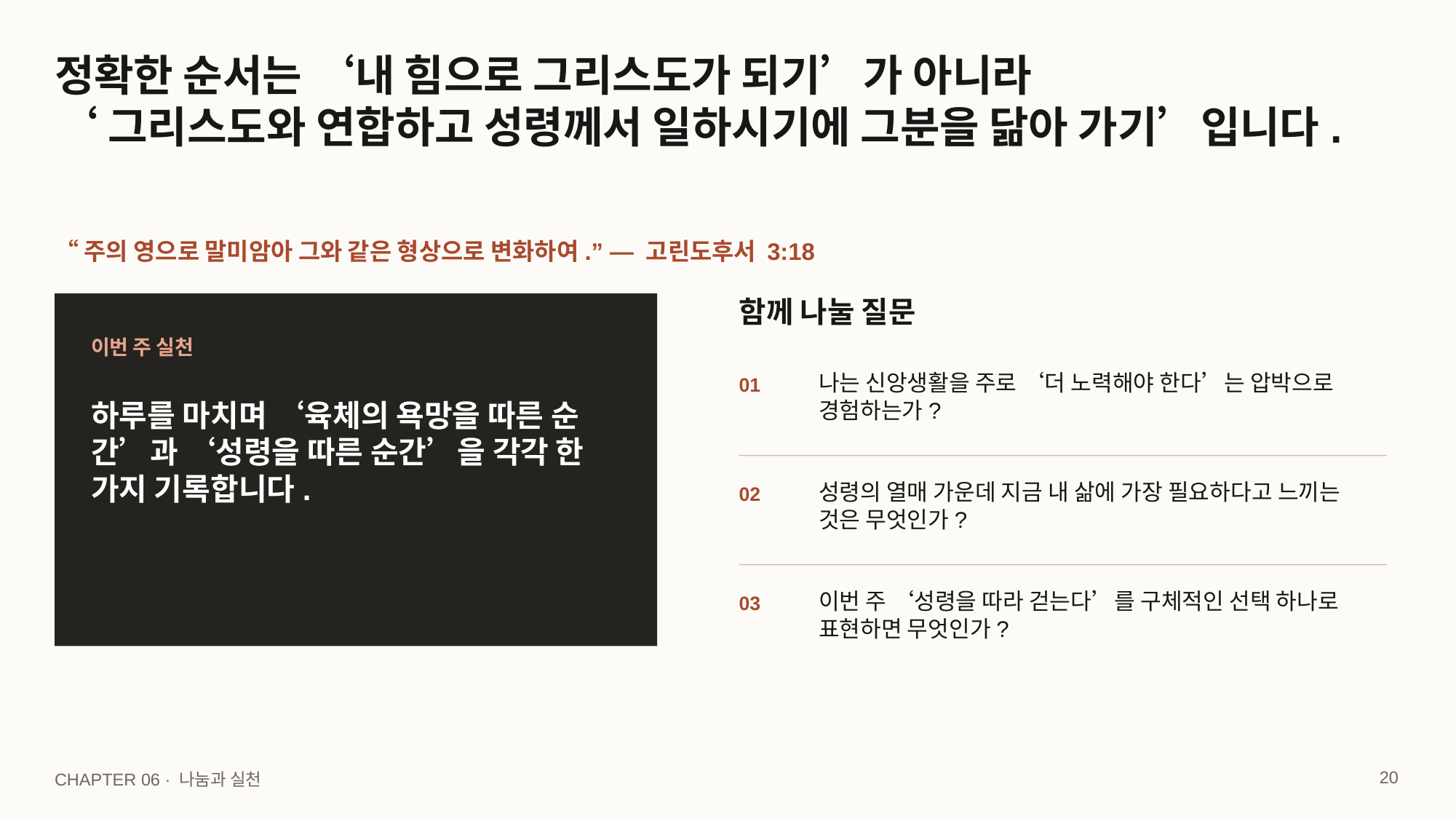

정확한 순서는 ‘내 힘으로 그리스도가 되기’가 아니라
‘그리스도와 연합하고 성령께서 일하시기에 그분을 닮아 가기’입니다.
“주의 영으로 말미암아 그와 같은 형상으로 변화하여.” — 고린도후서 3:18

함께 나눌 질문
이번 주 실천
나는 신앙생활을 주로 ‘더 노력해야 한다’는 압박으로 경험하는가?
01
하루를 마치며 ‘육체의 욕망을 따른 순간’과 ‘성령을 따른 순간’을 각각 한 가지 기록합니다.

성령의 열매 가운데 지금 내 삶에 가장 필요하다고 느끼는 것은 무엇인가?
02

이번 주 ‘성령을 따라 걷는다’를 구체적인 선택 하나로 표현하면 무엇인가?
03
20
CHAPTER 06 · 나눔과 실천